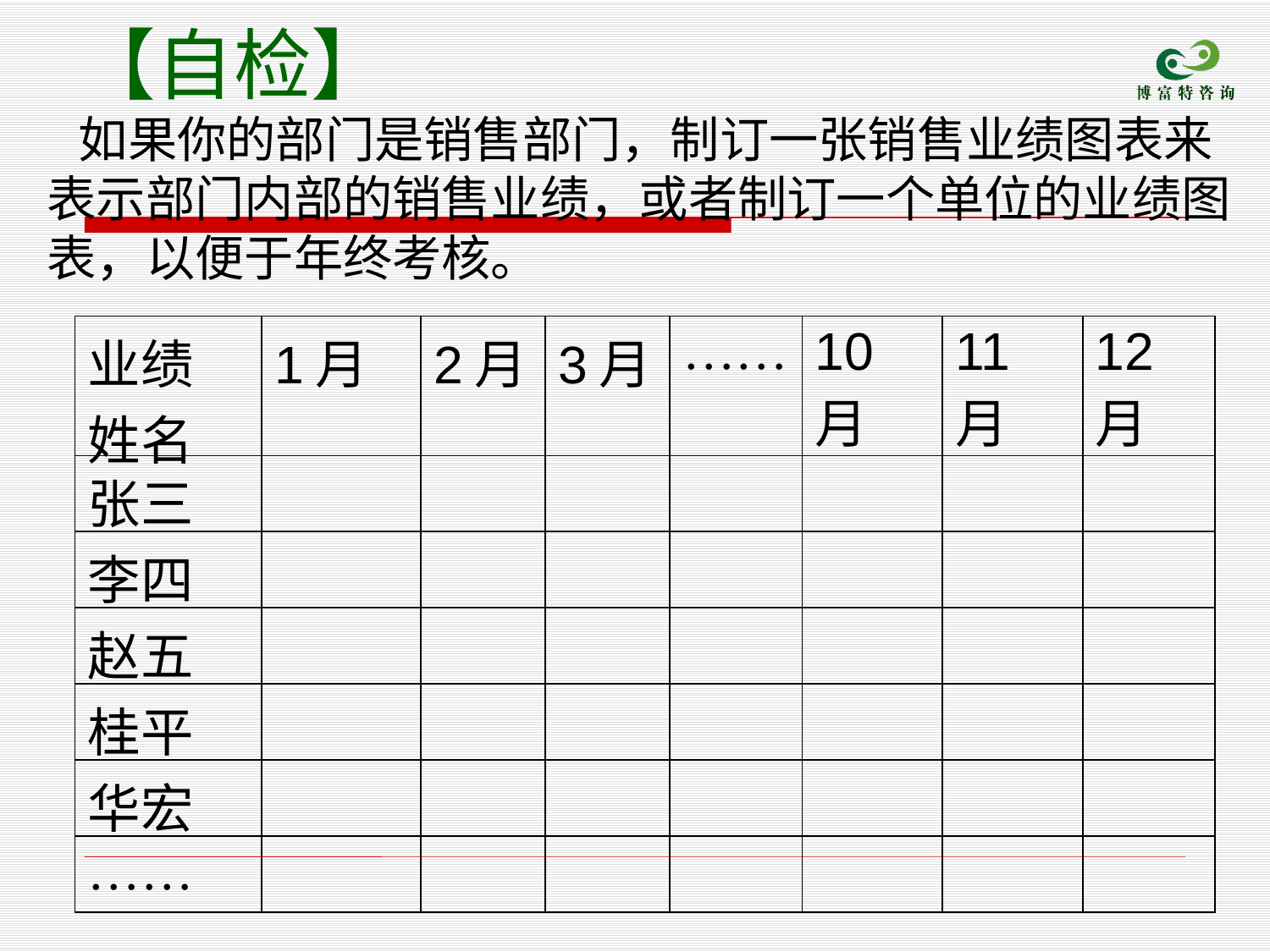

【自检】
如果你的部门是销售部门，制订一张销售业绩图表来表示部门内部的销售业绩，或者制订一个单位的业绩图表，以便于年终考核。
| 业绩 姓名 | 1月 | 2月 | 3月 | …… | 10月 | 11月 | 12月 |
| --- | --- | --- | --- | --- | --- | --- | --- |
| 张三 |  |  |  |  |  |  |  |
| 李四 |  |  |  |  |  |  |  |
| 赵五 |  |  |  |  |  |  |  |
| 桂平 |  |  |  |  |  |  |  |
| 华宏 |  |  |  |  |  |  |  |
| …… |  |  |  |  |  |  |  |
463